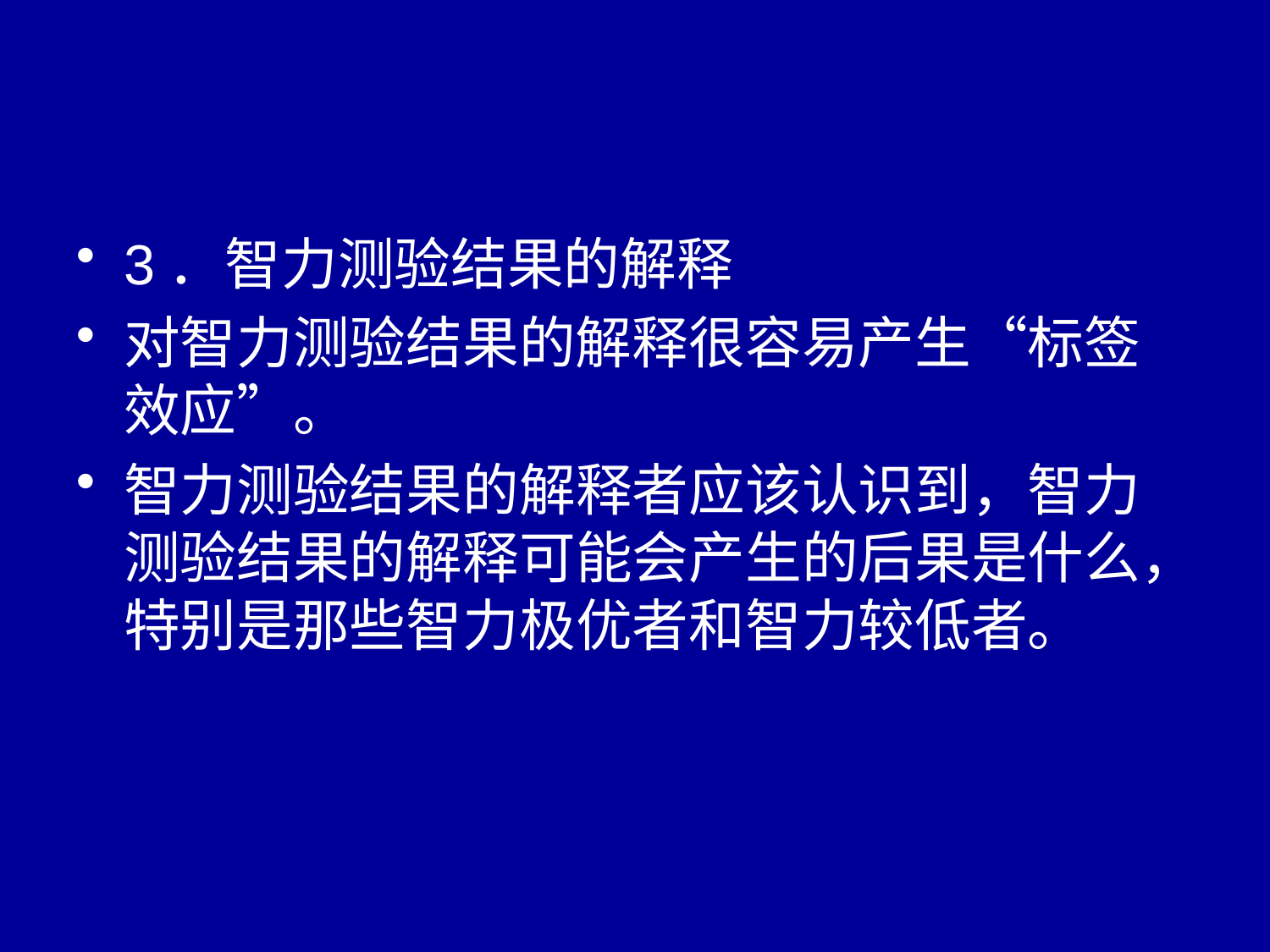

3．智力测验结果的解释
对智力测验结果的解释很容易产生“标签效应”。
智力测验结果的解释者应该认识到，智力测验结果的解释可能会产生的后果是什么，特别是那些智力极优者和智力较低者。